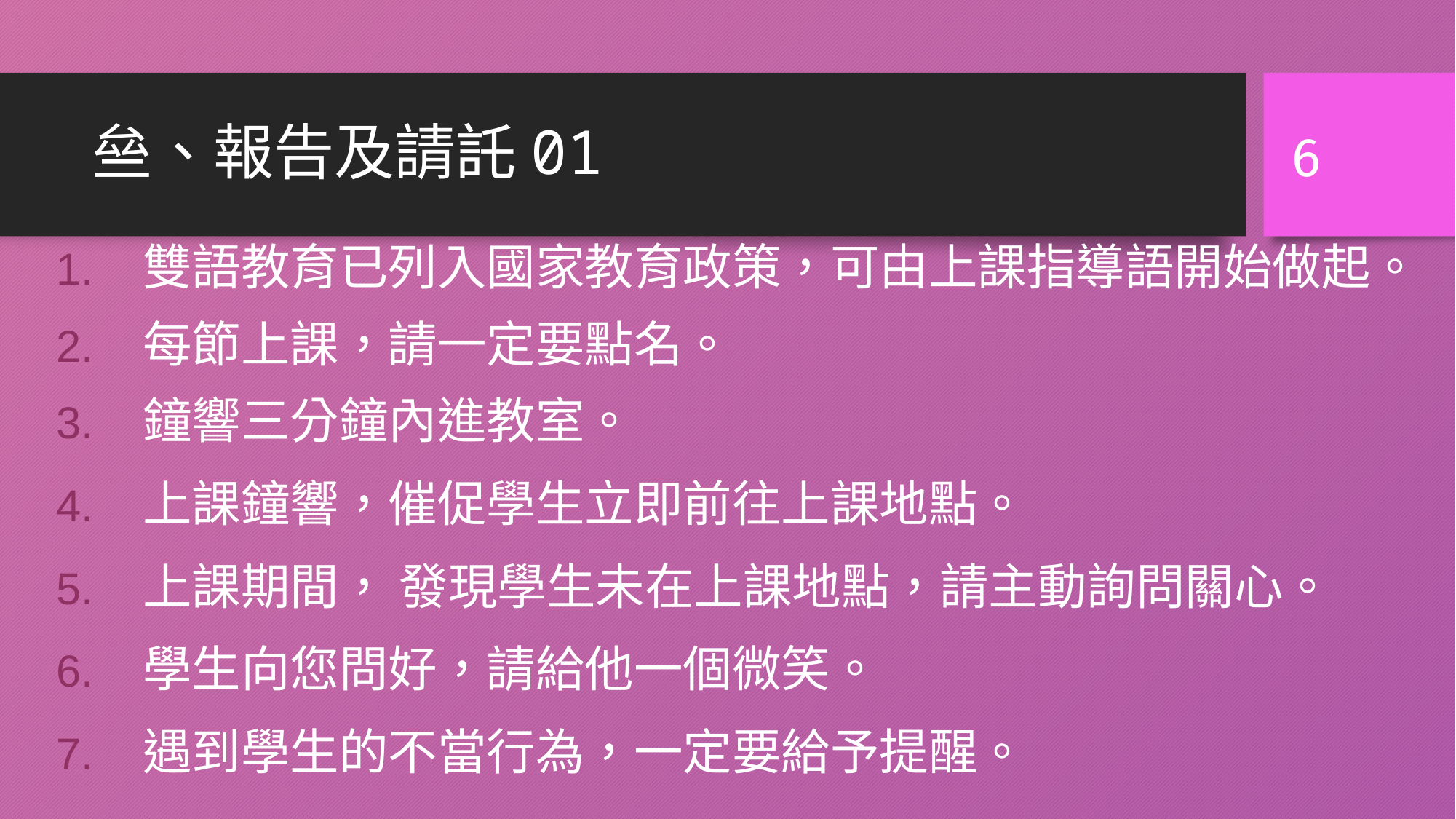

6
# 亝、報告及請託01
雙語教育已列入國家教育政策，可由上課指導語開始做起。
每節上課，請一定要點名。
鐘響三分鐘內進教室。
上課鐘響，催促學生立即前往上課地點。
上課期間， 發現學生未在上課地點，請主動詢問關心。
學生向您問好，請給他一個微笑。
遇到學生的不當行為，一定要給予提醒。